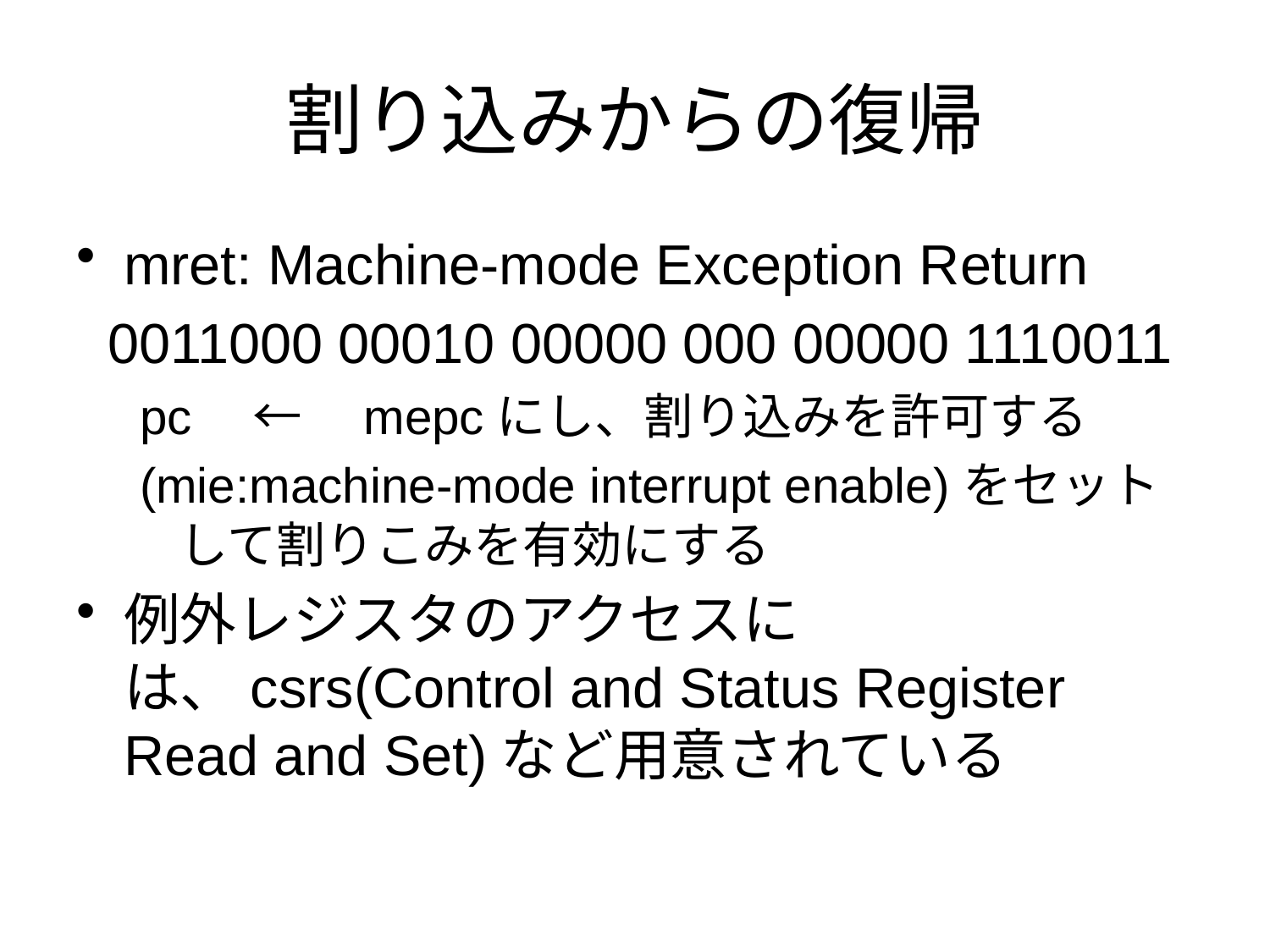

# 割り込みからの復帰
mret: Machine-mode Exception Return
  0011000 00010 00000 000 00000 1110011
pc　←　mepcにし、割り込みを許可する
(mie:machine-mode interrupt enable)をセットして割りこみを有効にする
例外レジスタのアクセスには、csrs(Control and Status Register Read and Set)など用意されている